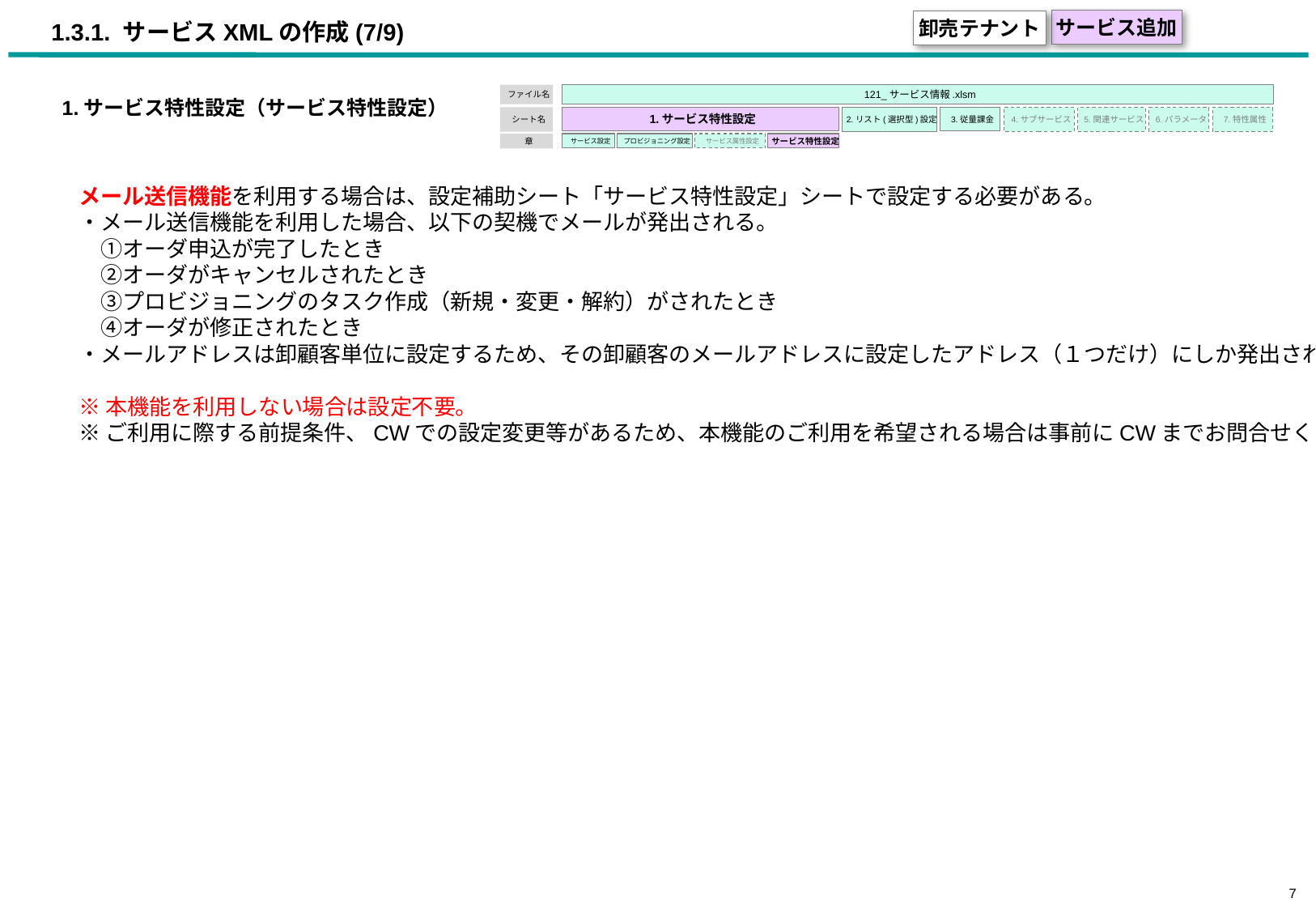

# 1.3.1. サービスXMLの作成(7/9)
サービス追加
卸売テナント
1.サービス特性設定（サービス特性設定）
ファイル名
121_サービス情報.xlsm
4.サブサービス
シート名
1.サービス特性設定
7.特性属性
2.リスト(選択型)設定
3.従量課金
5.関連サービス
6.パラメータ
章
サービス設定
プロビジョニング設定
サービス属性設定
サービス特性設定
メール送信機能を利用する場合は、設定補助シート「サービス特性設定」シートで設定する必要がある。
・メール送信機能を利用した場合、以下の契機でメールが発出される。
　①オーダ申込が完了したとき
　②オーダがキャンセルされたとき
　③プロビジョニングのタスク作成（新規・変更・解約）がされたとき
　④オーダが修正されたとき
・メールアドレスは卸顧客単位に設定するため、その卸顧客のメールアドレスに設定したアドレス（１つだけ）にしか発出されない。

※本機能を利用しない場合は設定不要。
※ご利用に際する前提条件、CWでの設定変更等があるため、本機能のご利用を希望される場合は事前にCWまでお問合せください。

7